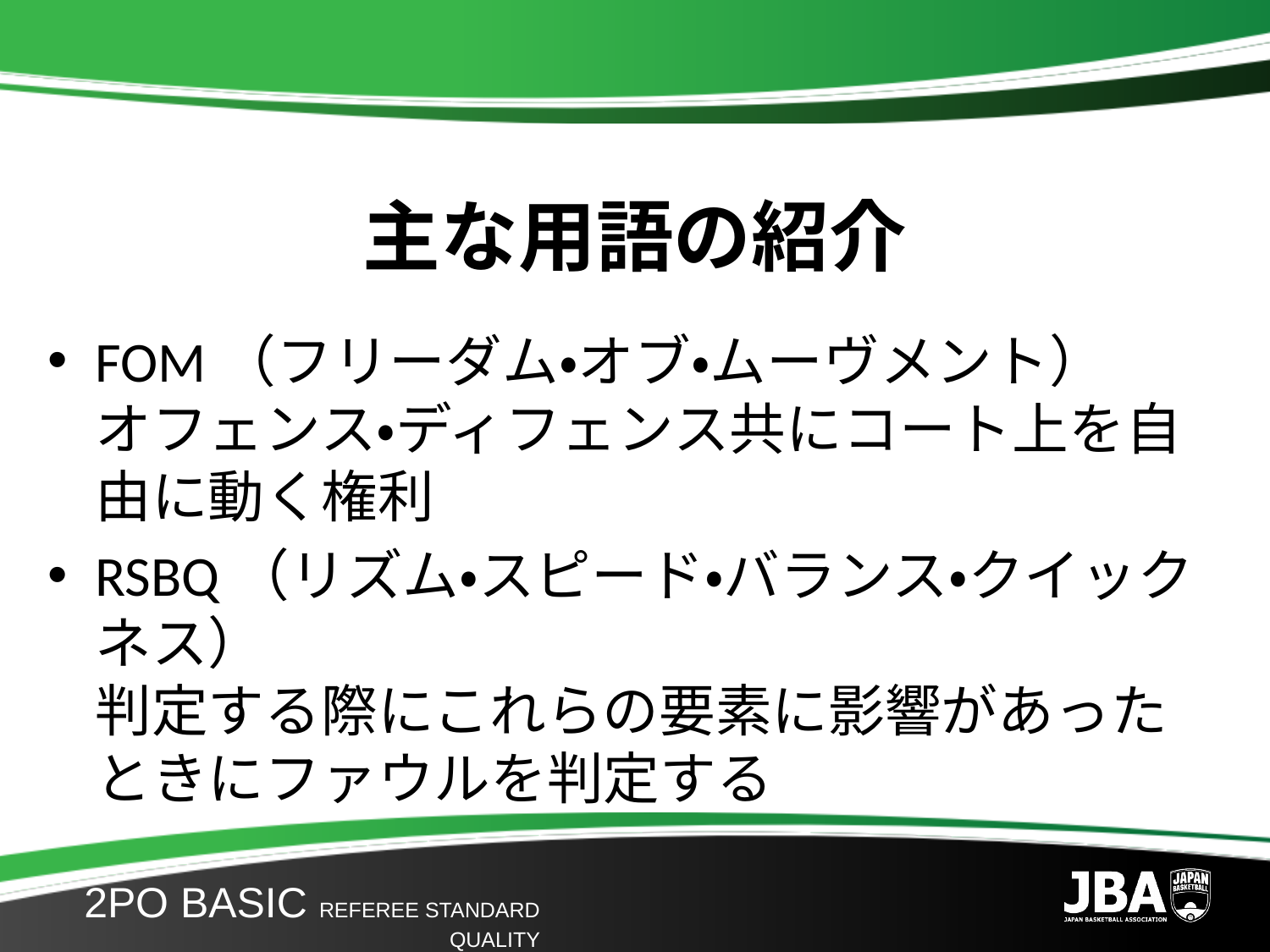

# 主な用語の紹介
FOM（フリーダム・オブ・ムーヴメント）
オフェンス・ディフェンス共にコート上を自由に動く権利
RSBQ（リズム・スピード・バランス・クイックネス）
判定する際にこれらの要素に影響があったときにファウルを判定する